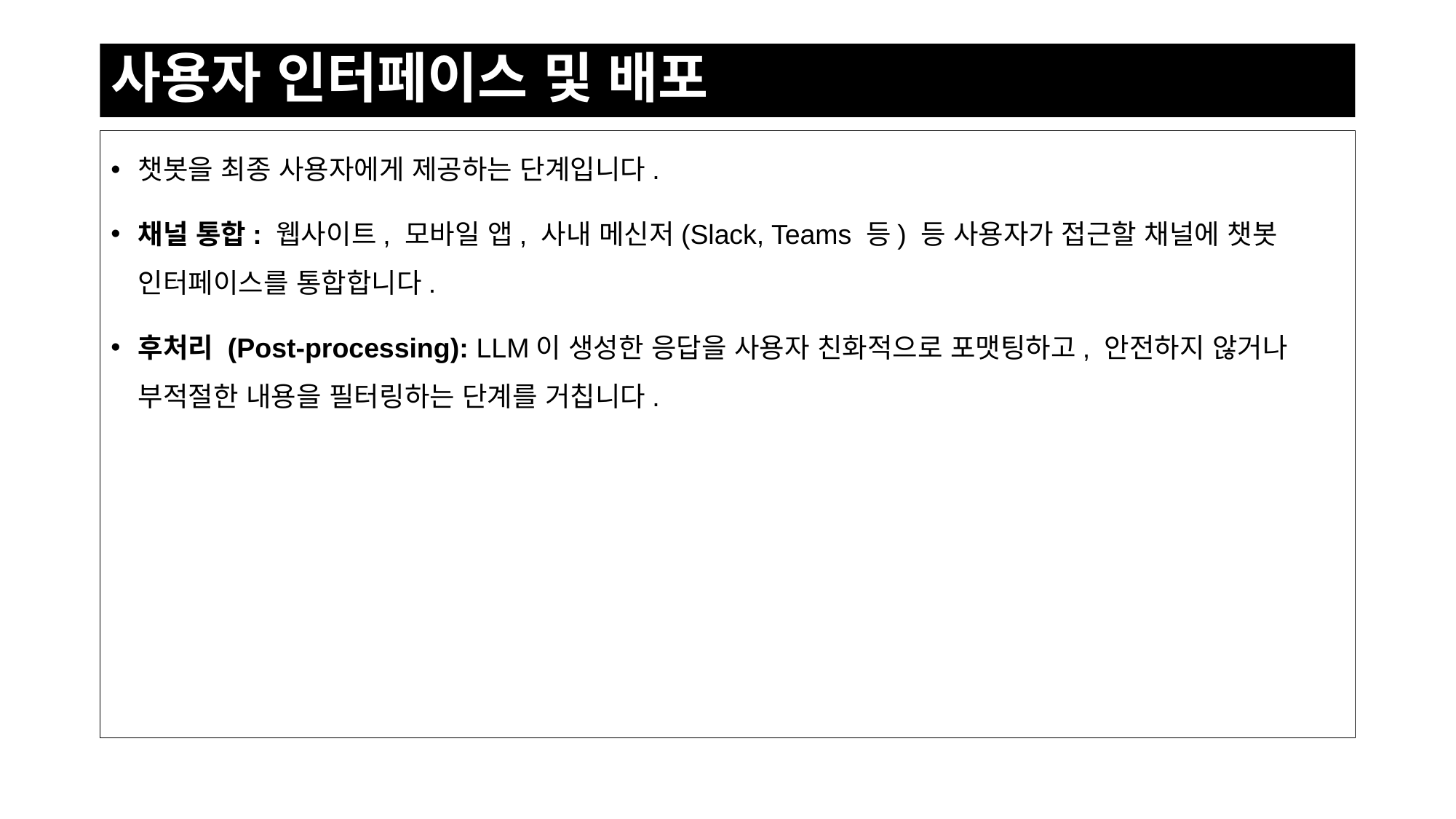

# 사용자 인터페이스 및 배포
챗봇을 최종 사용자에게 제공하는 단계입니다.
채널 통합: 웹사이트, 모바일 앱, 사내 메신저(Slack, Teams 등) 등 사용자가 접근할 채널에 챗봇 인터페이스를 통합합니다.
후처리 (Post-processing): LLM이 생성한 응답을 사용자 친화적으로 포맷팅하고, 안전하지 않거나 부적절한 내용을 필터링하는 단계를 거칩니다.